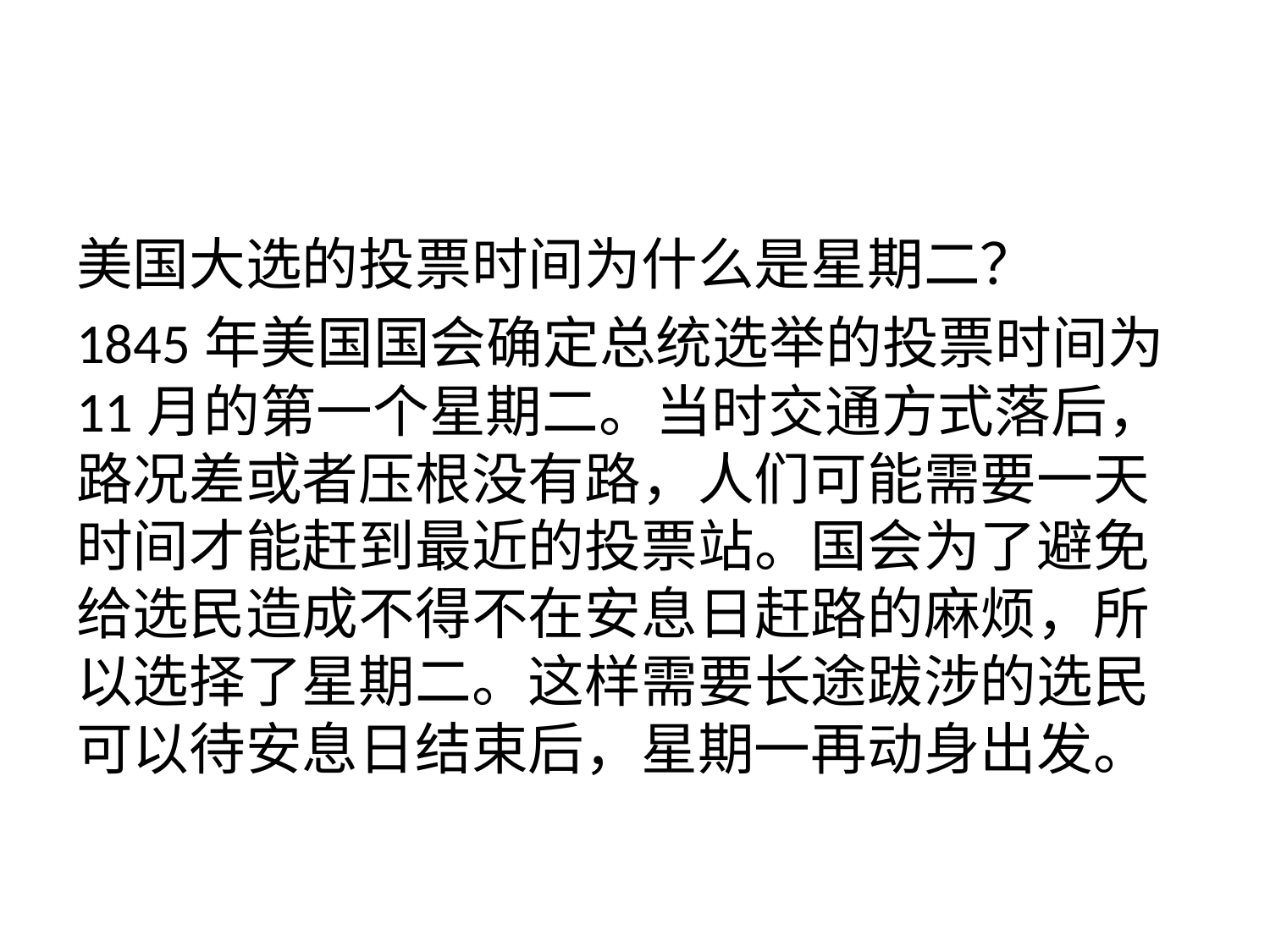

#
美国大选的投票时间为什么是星期二？
1845年美国国会确定总统选举的投票时间为11月的第一个星期二。当时交通方式落后，路况差或者压根没有路，人们可能需要一天时间才能赶到最近的投票站。国会为了避免给选民造成不得不在安息日赶路的麻烦，所以选择了星期二。这样需要长途跋涉的选民可以待安息日结束后，星期一再动身出发。